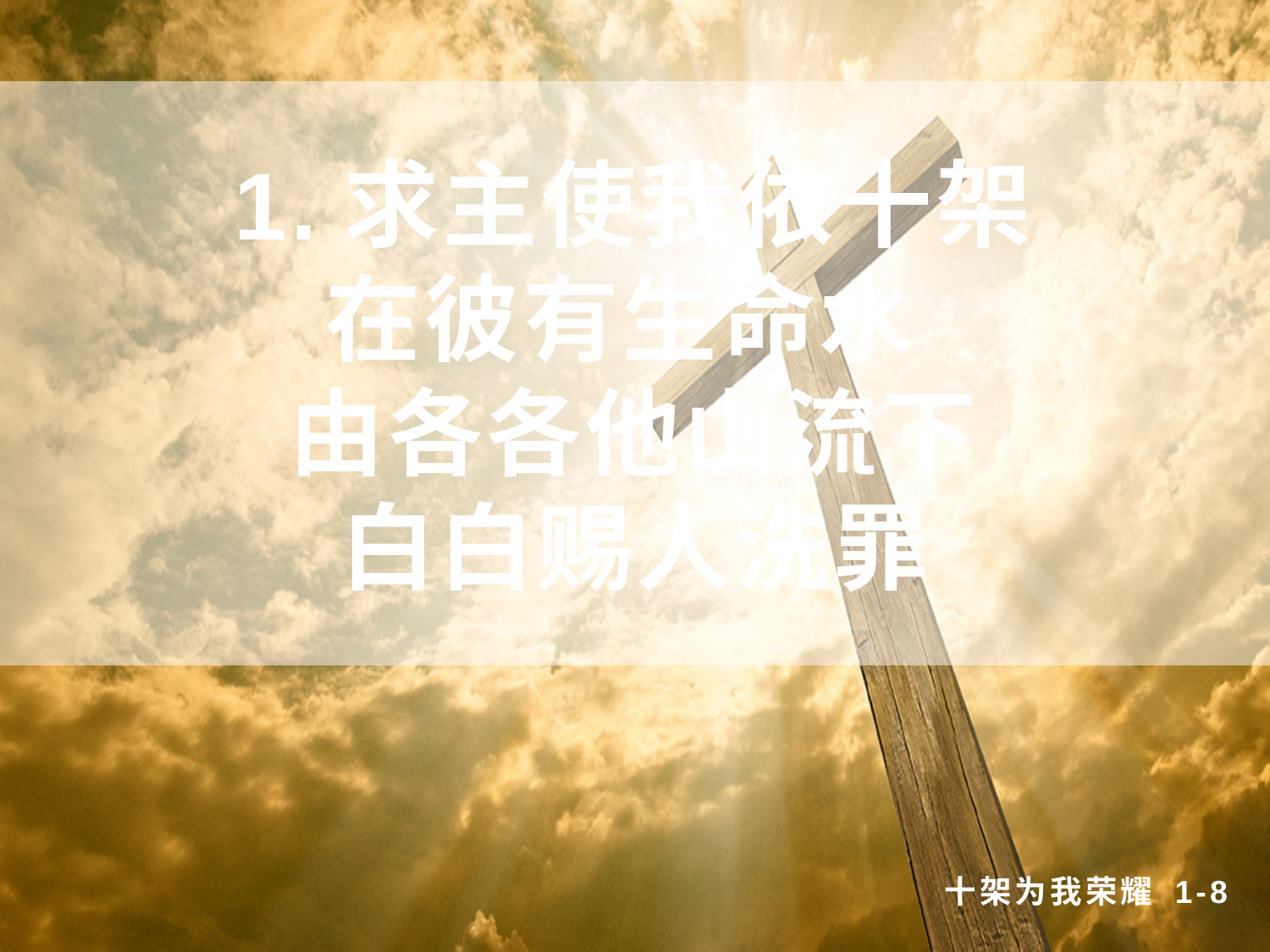

# 1.求主使我依十架 在彼有生命水 由各各他山流下 白白赐人洗罪
十架为我荣耀 1-8